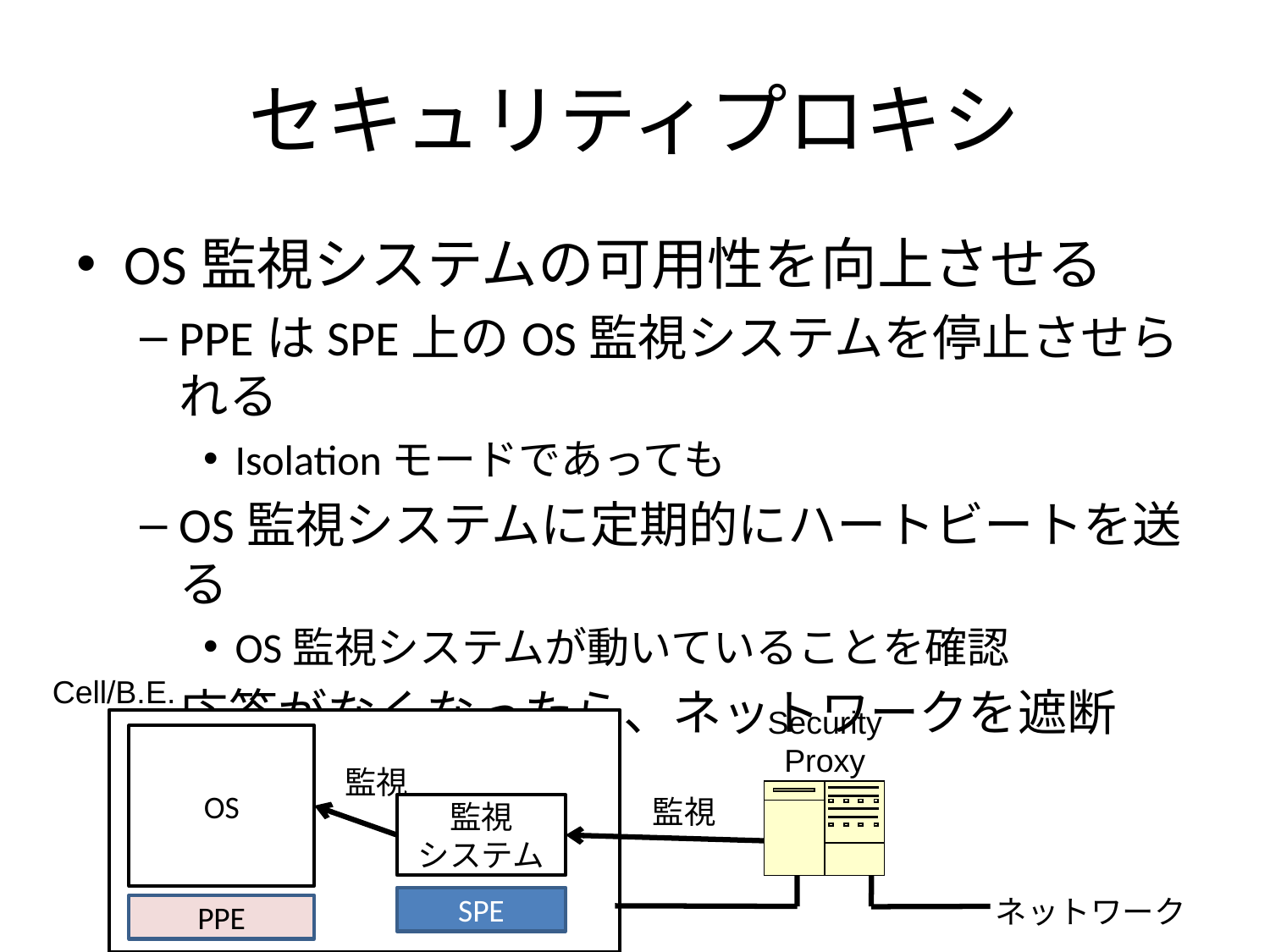

# セキュリティプロキシ
OS監視システムの可用性を向上させる
PPEはSPE上のOS監視システムを停止させられる
Isolationモードであっても
OS監視システムに定期的にハートビートを送る
OS監視システムが動いていることを確認
応答がなくなったら、ネットワークを遮断
感染マシンを隔離
Cell/B.E.
Security
Proxy

OS
監視

監視
監視
システム
ネットワーク
SPE
PPE